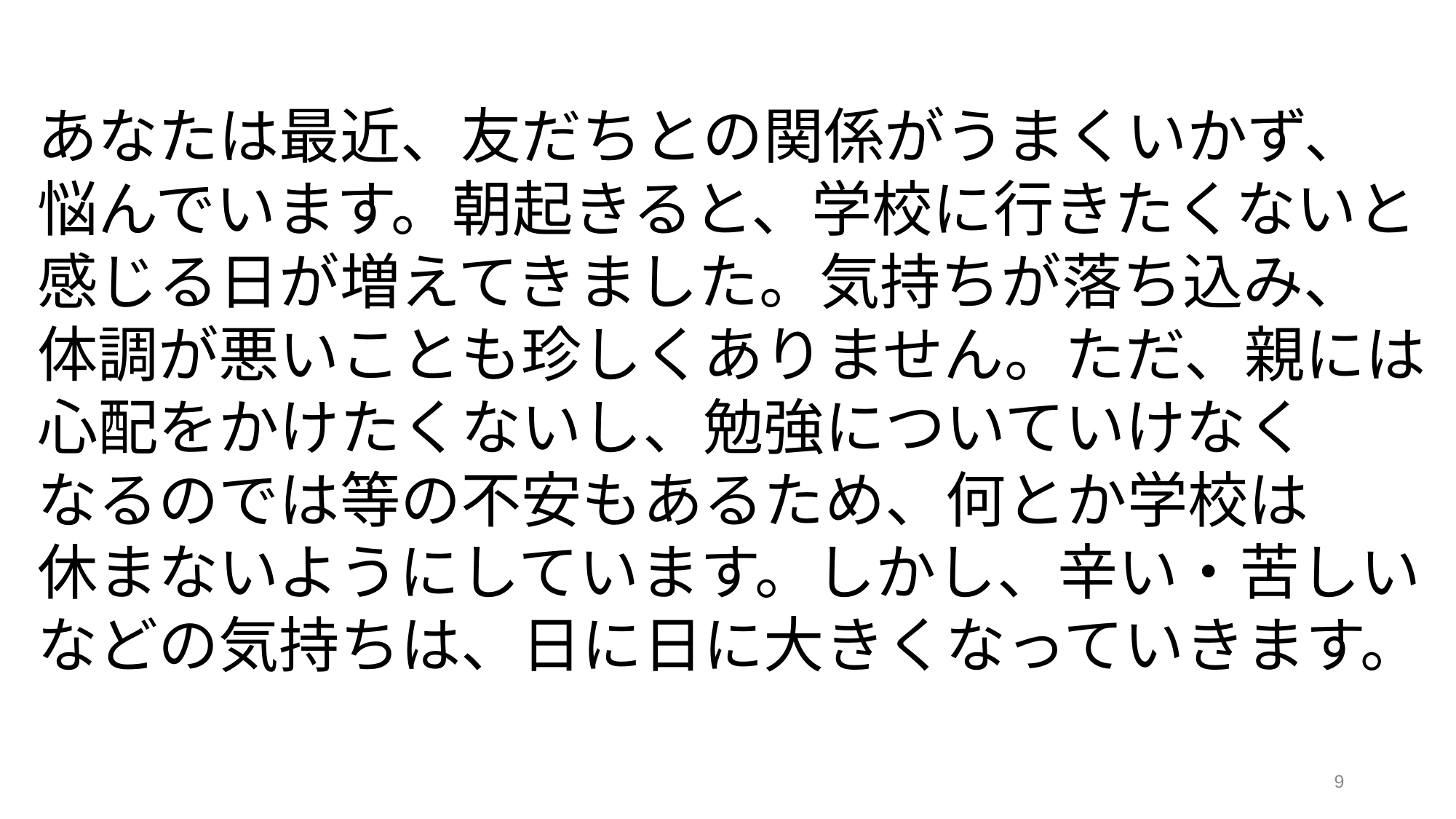

あなたは最近、友だちとの関係がうまくいかず、
悩んでいます。朝起きると、学校に行きたくないと
感じる日が増えてきました。気持ちが落ち込み、
体調が悪いことも珍しくありません。ただ、親には
心配をかけたくないし、勉強についていけなく
なるのでは等の不安もあるため、何とか学校は
休まないようにしています。しかし、辛い・苦しい
などの気持ちは、日に日に大きくなっていきます。
9